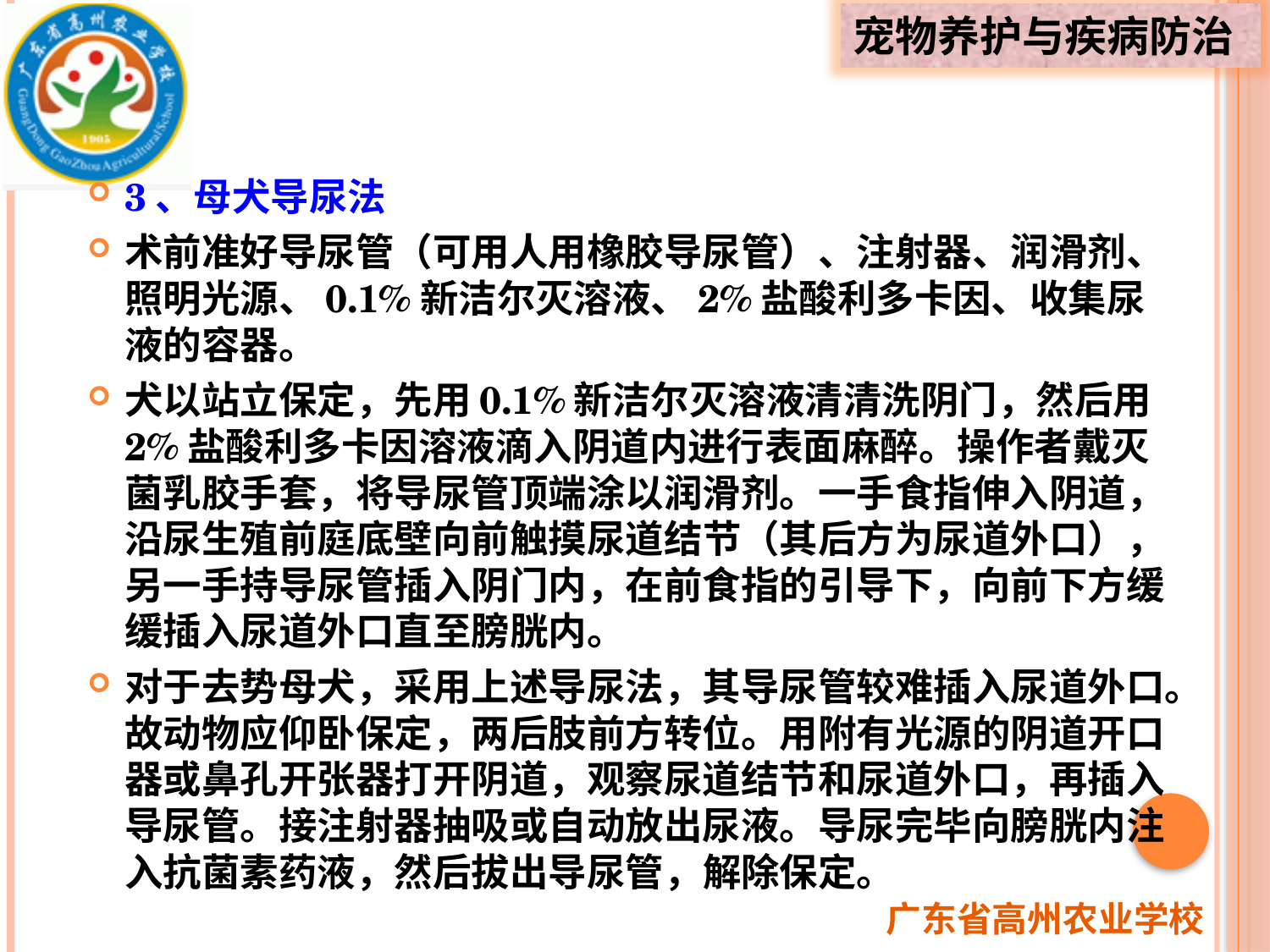

3、母犬导尿法
术前准好导尿管（可用人用橡胶导尿管）、注射器、润滑剂、照明光源、0.1%新洁尔灭溶液、2%盐酸利多卡因、收集尿液的容器。
犬以站立保定，先用0.1%新洁尔灭溶液清清洗阴门，然后用2%盐酸利多卡因溶液滴入阴道内进行表面麻醉。操作者戴灭菌乳胶手套，将导尿管顶端涂以润滑剂。一手食指伸入阴道，沿尿生殖前庭底壁向前触摸尿道结节（其后方为尿道外口），另一手持导尿管插入阴门内，在前食指的引导下，向前下方缓缓插入尿道外口直至膀胱内。
对于去势母犬，采用上述导尿法，其导尿管较难插入尿道外口。故动物应仰卧保定，两后肢前方转位。用附有光源的阴道开口器或鼻孔开张器打开阴道，观察尿道结节和尿道外口，再插入导尿管。接注射器抽吸或自动放出尿液。导尿完毕向膀胱内注入抗菌素药液，然后拔出导尿管，解除保定。